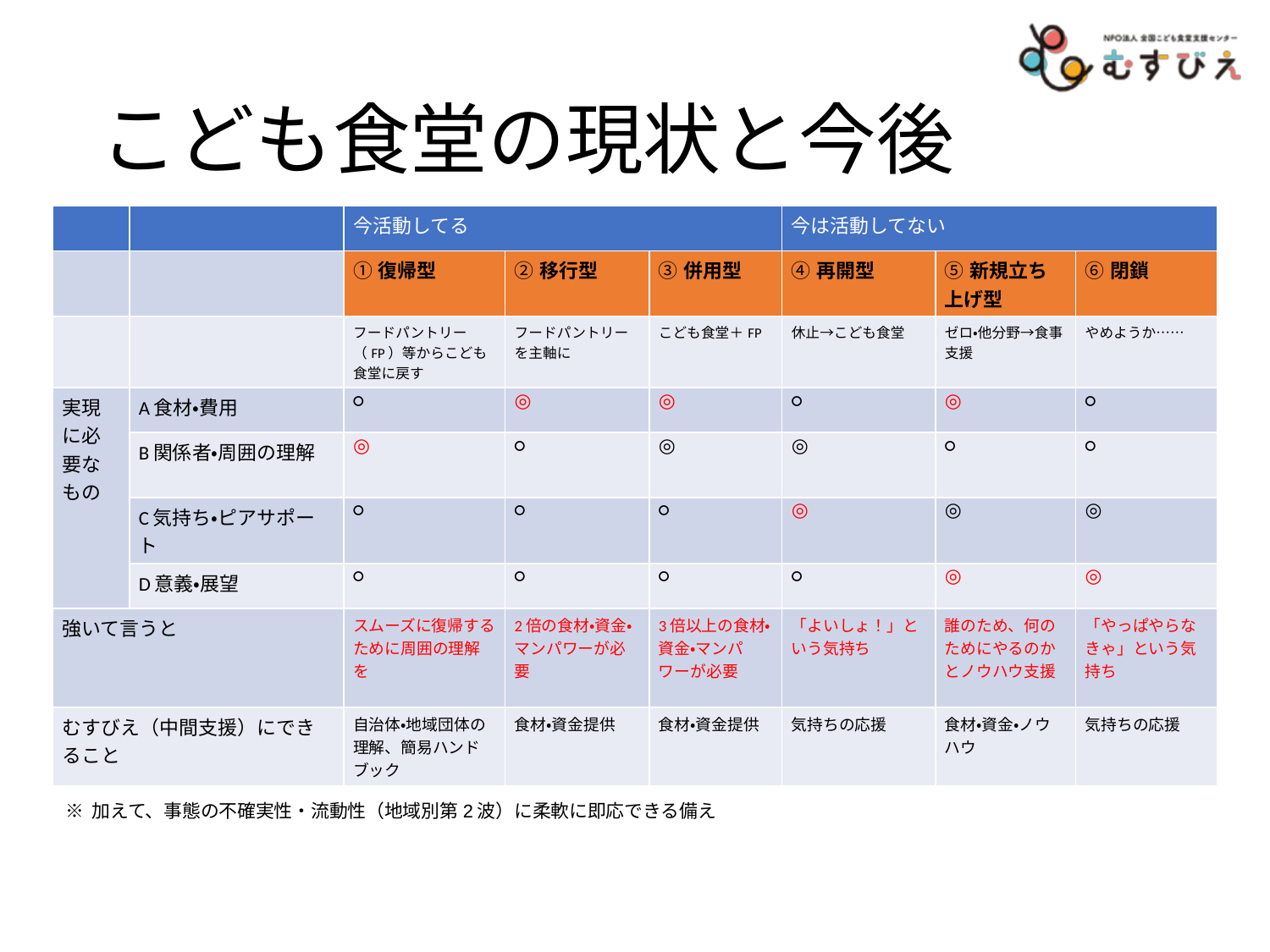

# こども食堂の現状と今後
|  |  | 今活動してる |  |  | 今は活動してない |  |  |
| --- | --- | --- | --- | --- | --- | --- | --- |
|  |  | ①復帰型 | ②移行型 | ③併用型 | ④再開型 | ⑤新規立ち上げ型 | ⑥閉鎖 |
|  |  | フードパントリー（FP）等からこども食堂に戻す | フードパントリーを主軸に | こども食堂＋FP | 休止→こども食堂 | ゼロ・他分野→食事支援 | やめようか…… |
| 実現に必要なもの | A食材・費用 | ○ | ◎ | ◎ | ○ | ◎ | ○ |
|  | B関係者・周囲の理解 | ◎ | ○ | ◎ | ◎ | ○ | ○ |
|  | C気持ち・ピアサポート | ○ | ○ | ○ | ◎ | ◎ | ◎ |
|  | D意義・展望 | ○ | ○ | ○ | ○ | ◎ | ◎ |
| 強いて言うと |  | スムーズに復帰するために周囲の理解を | 2倍の食材・資金・マンパワーが必要 | 3倍以上の食材・資金・マンパワーが必要 | 「よいしょ！」という気持ち | 誰のため、何のためにやるのかとノウハウ支援 | 「やっぱやらなきゃ」という気持ち |
| むすびえ（中間支援）にできること |  | 自治体・地域団体の理解、簡易ハンドブック | 食材・資金提供 | 食材・資金提供 | 気持ちの応援 | 食材・資金・ノウハウ | 気持ちの応援 |
※ 加えて、事態の不確実性・流動性（地域別第2波）に柔軟に即応できる備え